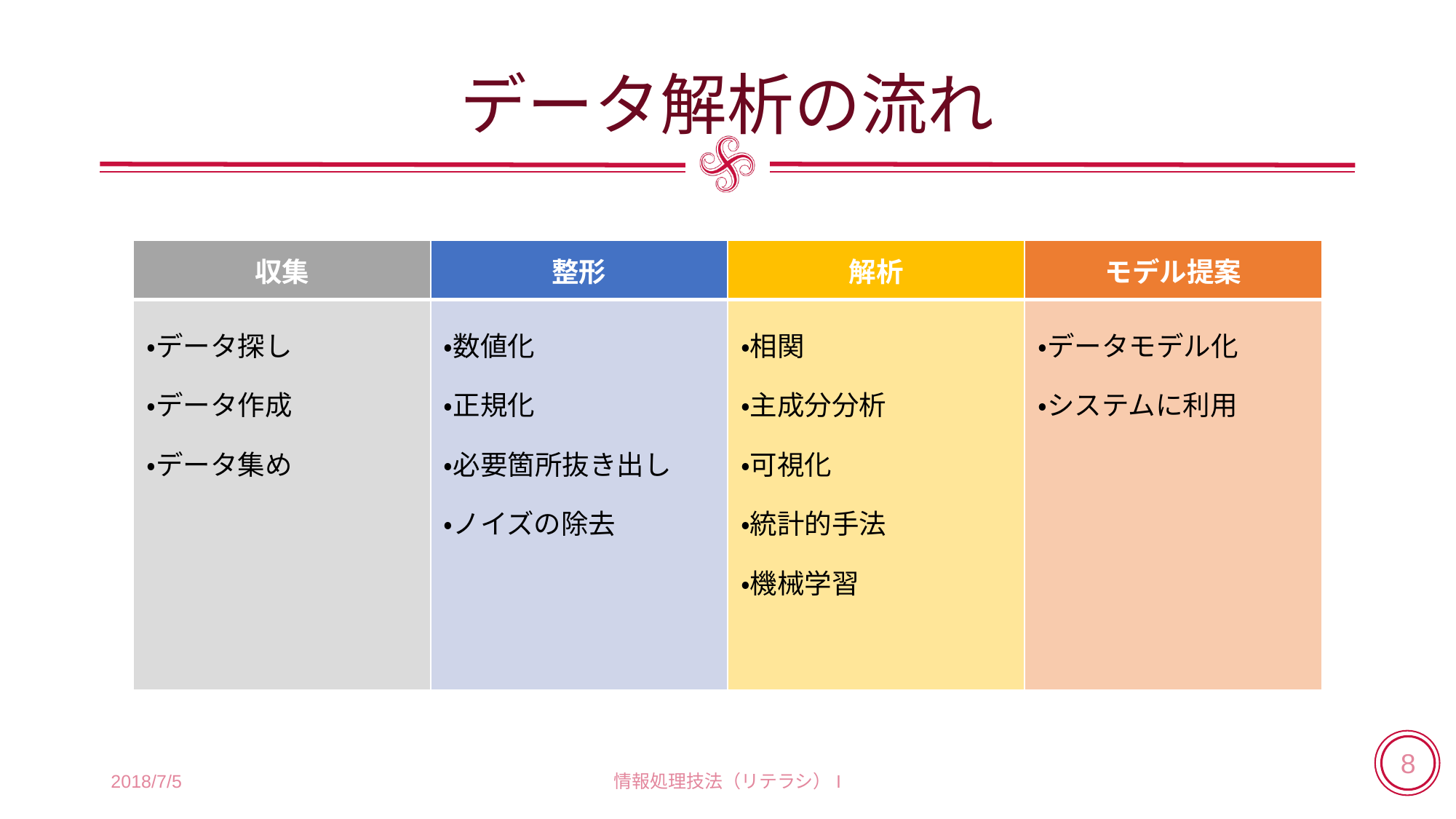

# データ解析の流れ
| 収集 | 整形 | 解析 | モデル提案 |
| --- | --- | --- | --- |
| ・データ探し ・データ作成 ・データ集め | ・数値化 ・正規化 ・必要箇所抜き出し ・ノイズの除去 | ・相関 ・主成分分析 ・可視化 ・統計的手法 ・機械学習 | ・データモデル化 ・システムに利用 |
2018/7/5
情報処理技法（リテラシ）I